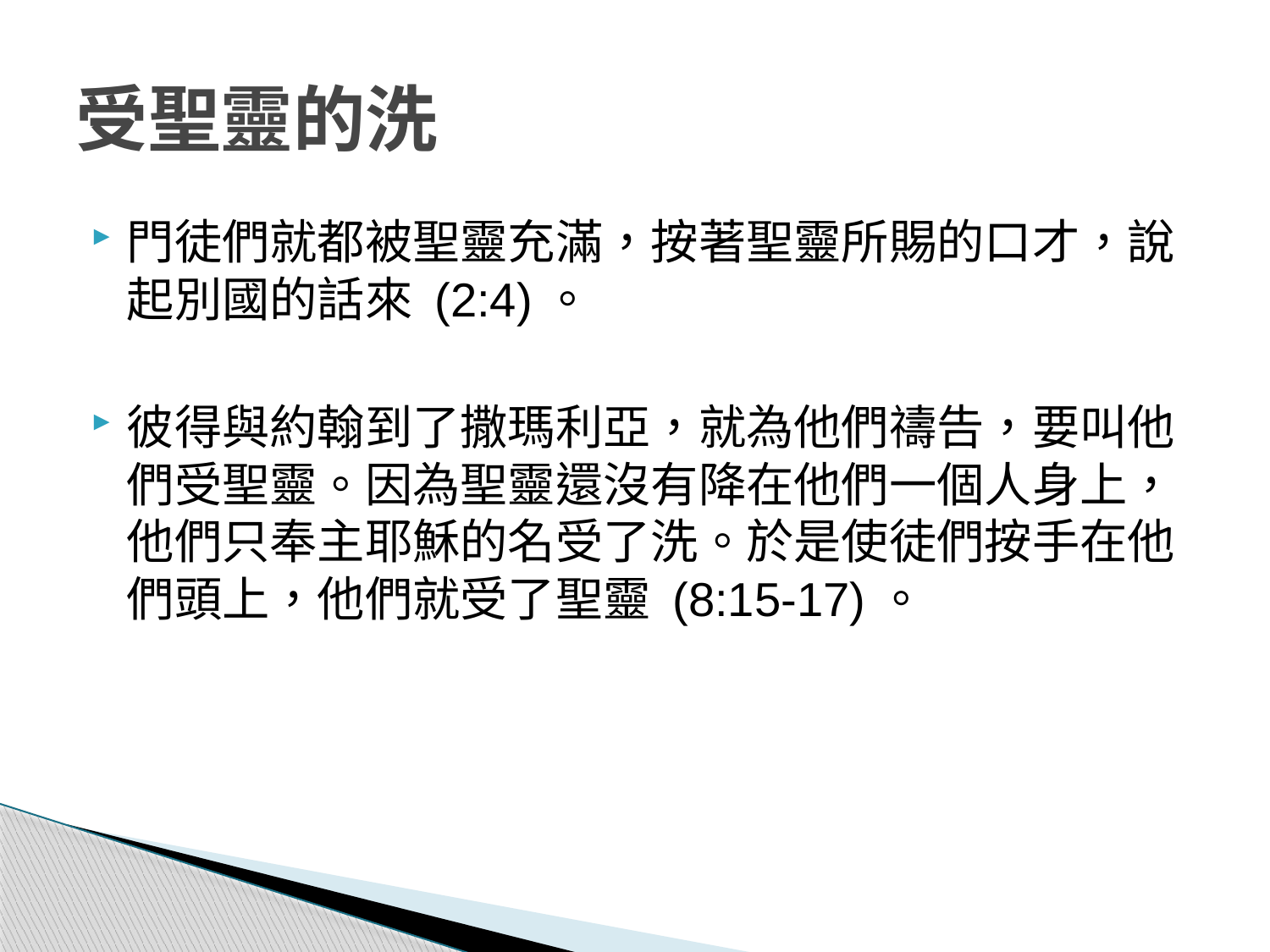

# 受聖靈的洗
門徒們就都被聖靈充滿，按著聖靈所賜的口才，說起別國的話來 (2:4)。

彼得與約翰到了撒瑪利亞，就為他們禱告，要叫他們受聖靈。因為聖靈還沒有降在他們一個人身上，他們只奉主耶穌的名受了洗。於是使徒們按手在他們頭上，他們就受了聖靈 (8:15-17)。